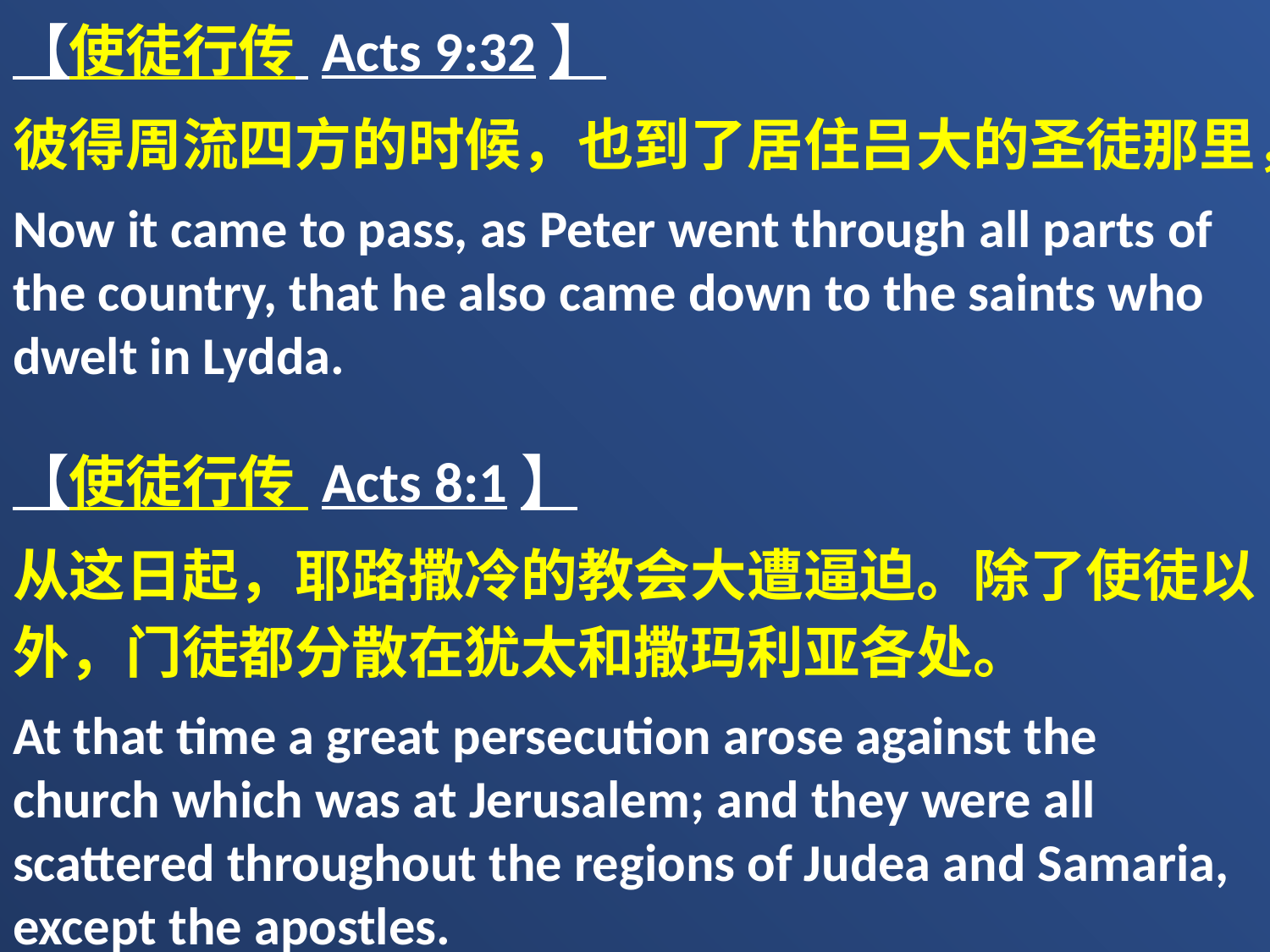

【使徒行传 Acts 9:32】
彼得周流四方的时候，也到了居住吕大的圣徒那里，
Now it came to pass, as Peter went through all parts of the country, that he also came down to the saints who dwelt in Lydda.

【使徒行传 Acts 8:1】
从这日起，耶路撒冷的教会大遭逼迫。除了使徒以外，门徒都分散在犹太和撒玛利亚各处。
At that time a great persecution arose against the church which was at Jerusalem; and they were all scattered throughout the regions of Judea and Samaria, except the apostles.